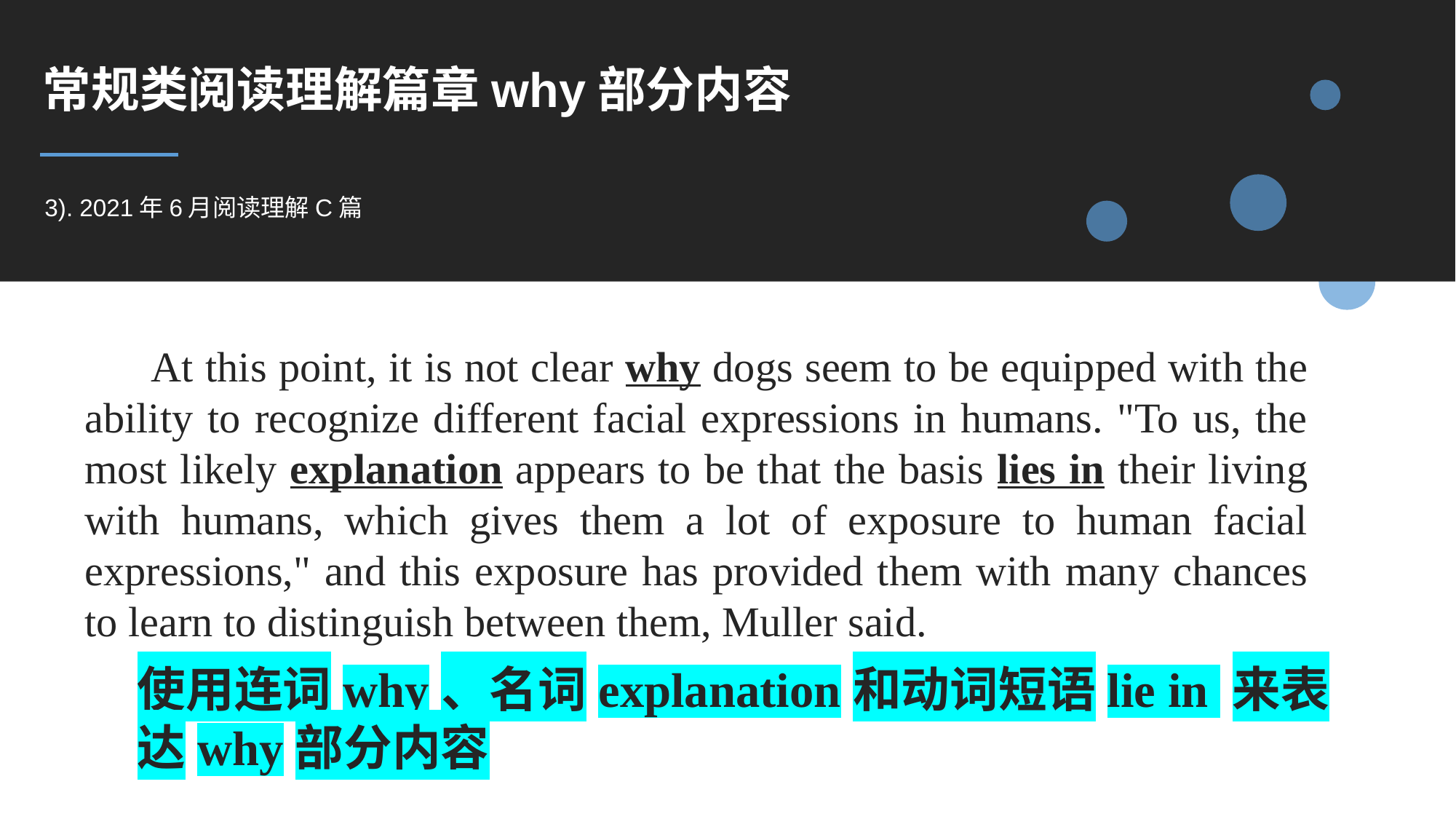

常规类阅读理解篇章why部分内容
3). 2021年6月阅读理解C篇

 At this point, it is not clear why dogs seem to be equipped with the ability to recognize different facial expressions in humans. "To us, the most likely explanation appears to be that the basis lies in their living with humans, which gives them a lot of exposure to human facial expressions," and this exposure has provided them with many chances to learn to distinguish between them, Muller said.

使用连词why、名词explanation和动词短语lie in 来表达why部分内容